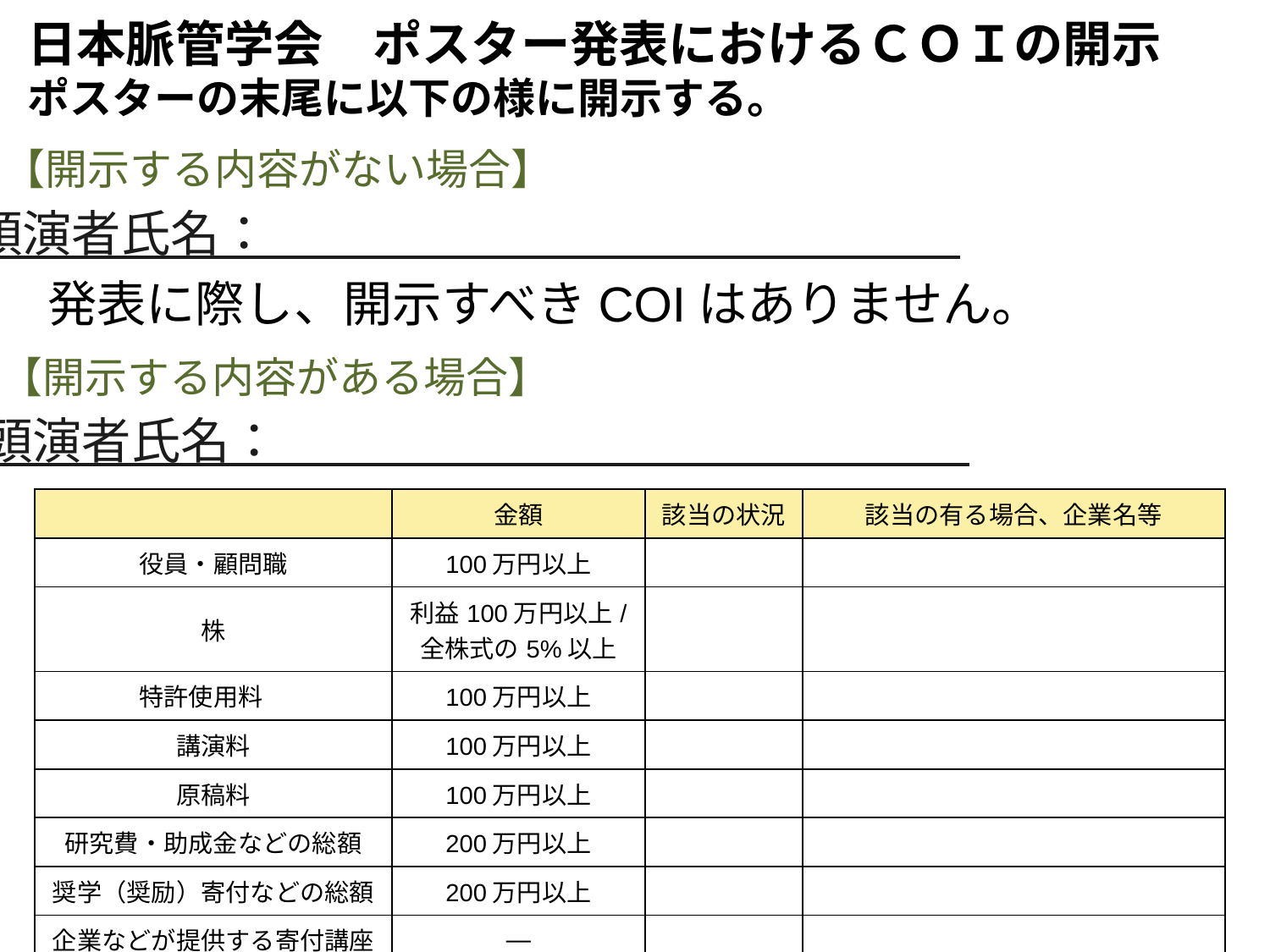

日本脈管学会　ポスター発表におけるＣＯＩの開示
ポスターの末尾に以下の様に開示する。
【開示する内容がない場合】
筆頭演者氏名：
発表に際し、開示すべきCOIはありません。
【開示する内容がある場合】
筆頭演者氏名：

|  | 金額 | 該当の状況 | 該当の有る場合、企業名等 |
| --- | --- | --- | --- |
| 役員・顧問職 | 100万円以上 |  |  |
| 株 | 利益100万円以上/ 全株式の5%以上 |  |  |
| 特許使用料 | 100万円以上 |  |  |
| 講演料 | 100万円以上 |  |  |
| 原稿料 | 100万円以上 |  |  |
| 研究費・助成金などの総額 | 200万円以上 |  |  |
| 奨学（奨励）寄付などの総額 | 200万円以上 |  |  |
| 企業などが提供する寄付講座 | ― |  |  |
| 旅費・贈答品などの受領 | 5万円以上 |  |  |